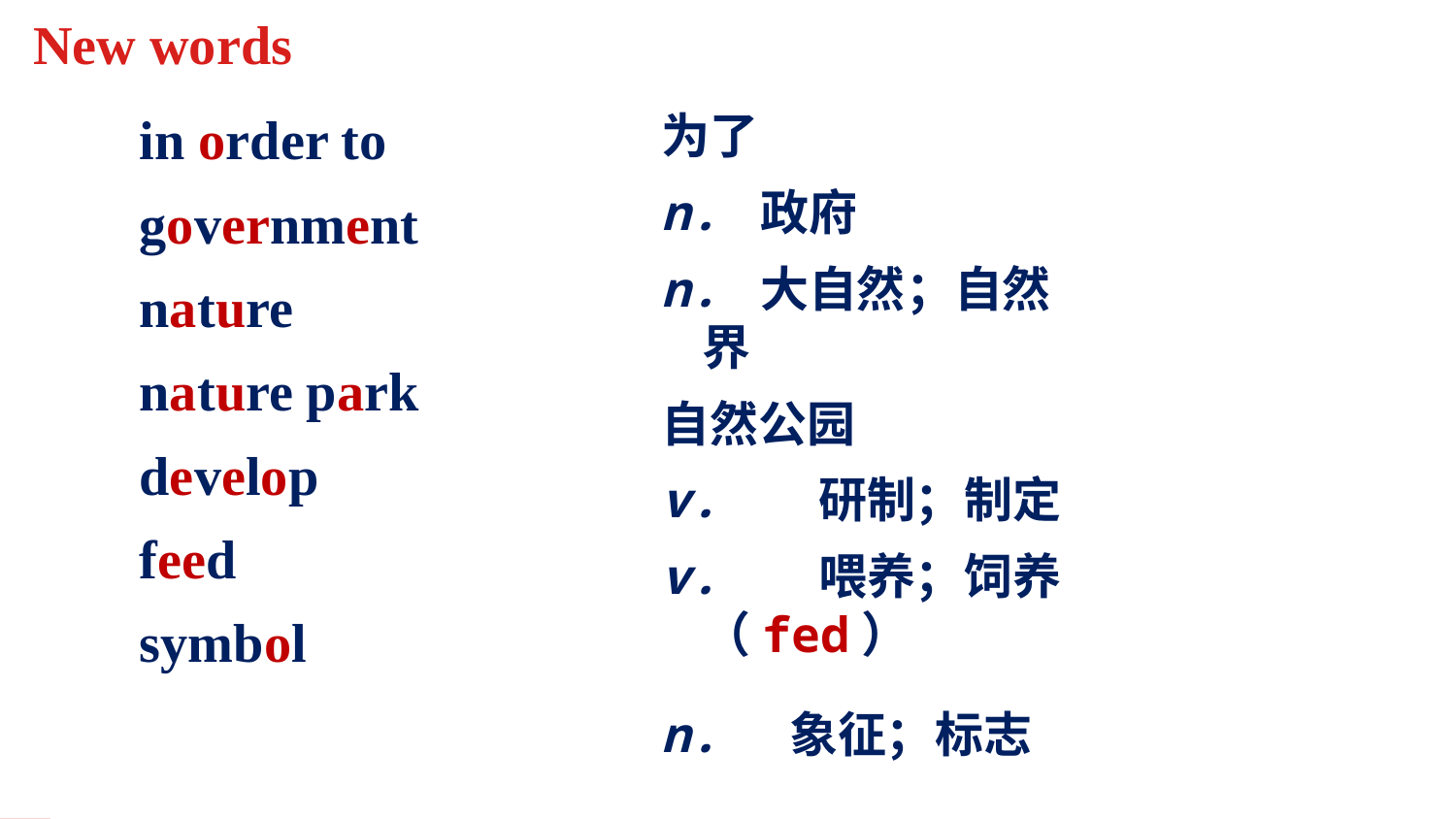

New words
为了
n. 政府
n. 大自然；自然界
自然公园
v.   研制；制定
v.   喂养；饲养（fed）
n.  象征；标志
in order to
government
nature
nature park
develop
feed
symbol